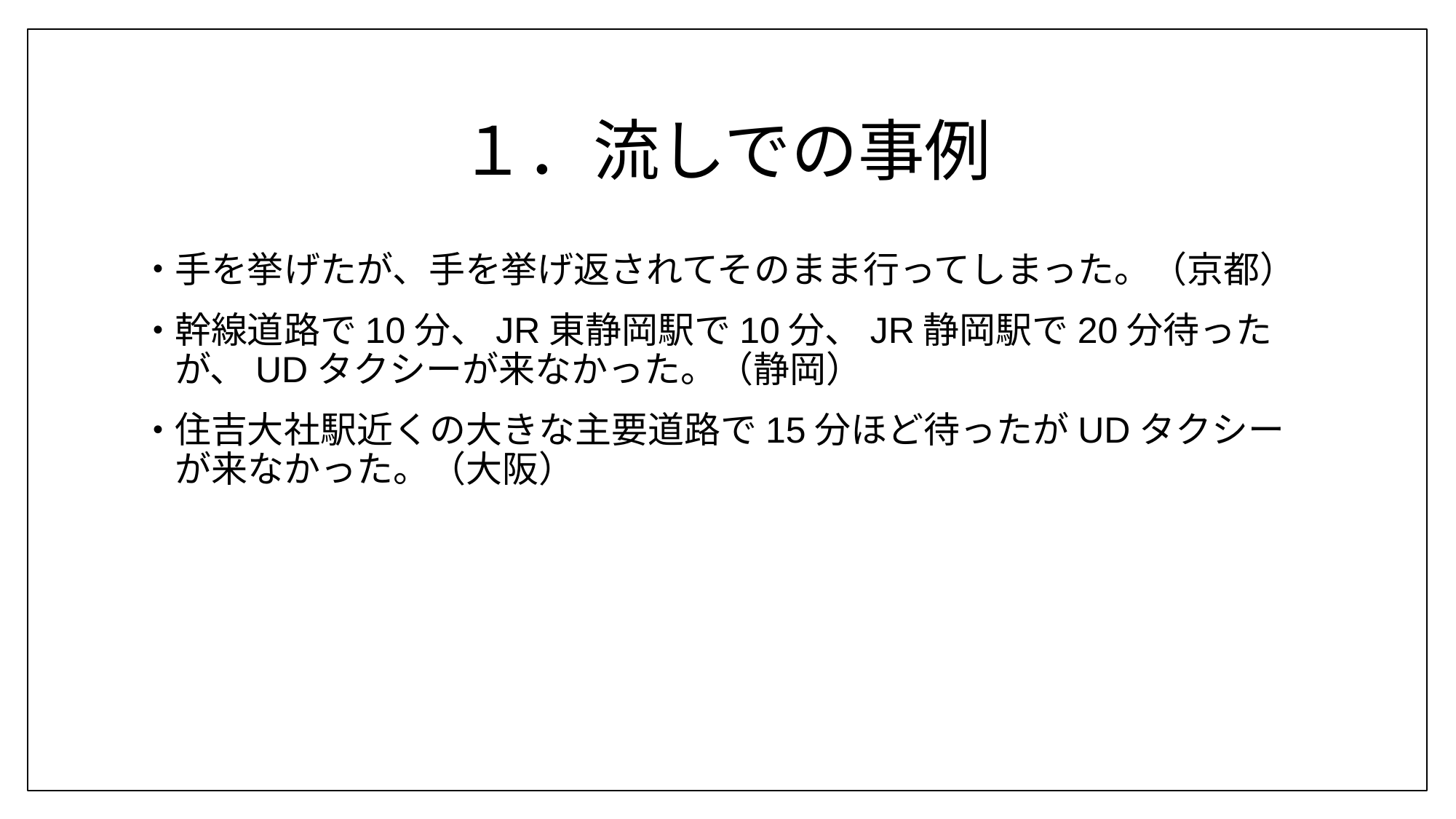

# １．流しでの事例
手を挙げたが、手を挙げ返されてそのまま行ってしまった。（京都）
幹線道路で10分、JR東静岡駅で10分、JR静岡駅で20分待ったが、UDタクシーが来なかった。（静岡）
住吉大社駅近くの大きな主要道路で15分ほど待ったがUDタクシーが来なかった。（大阪）